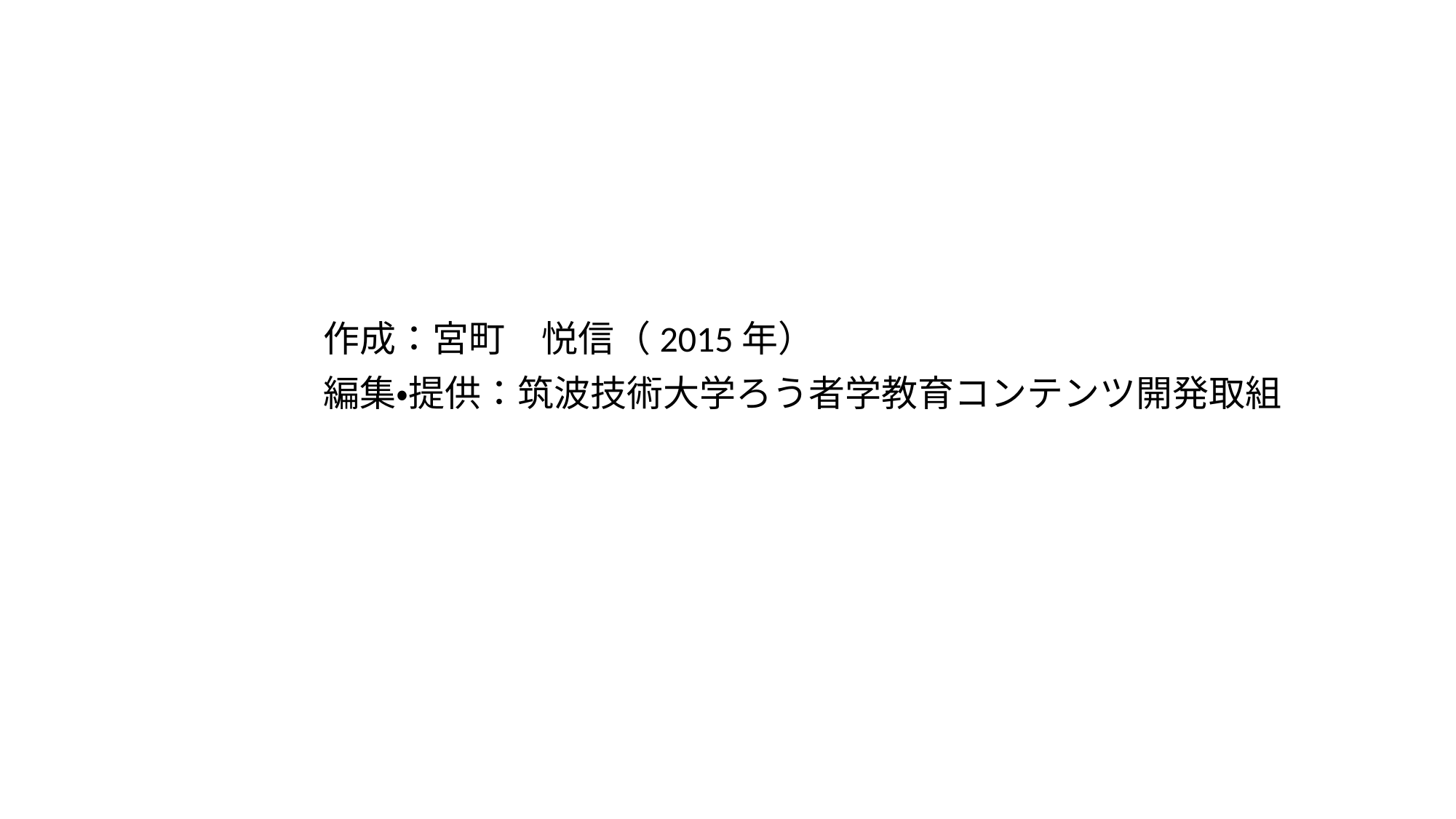

作成：宮町　悦信（2015年）
編集・提供：筑波技術大学ろう者学教育コンテンツ開発取組